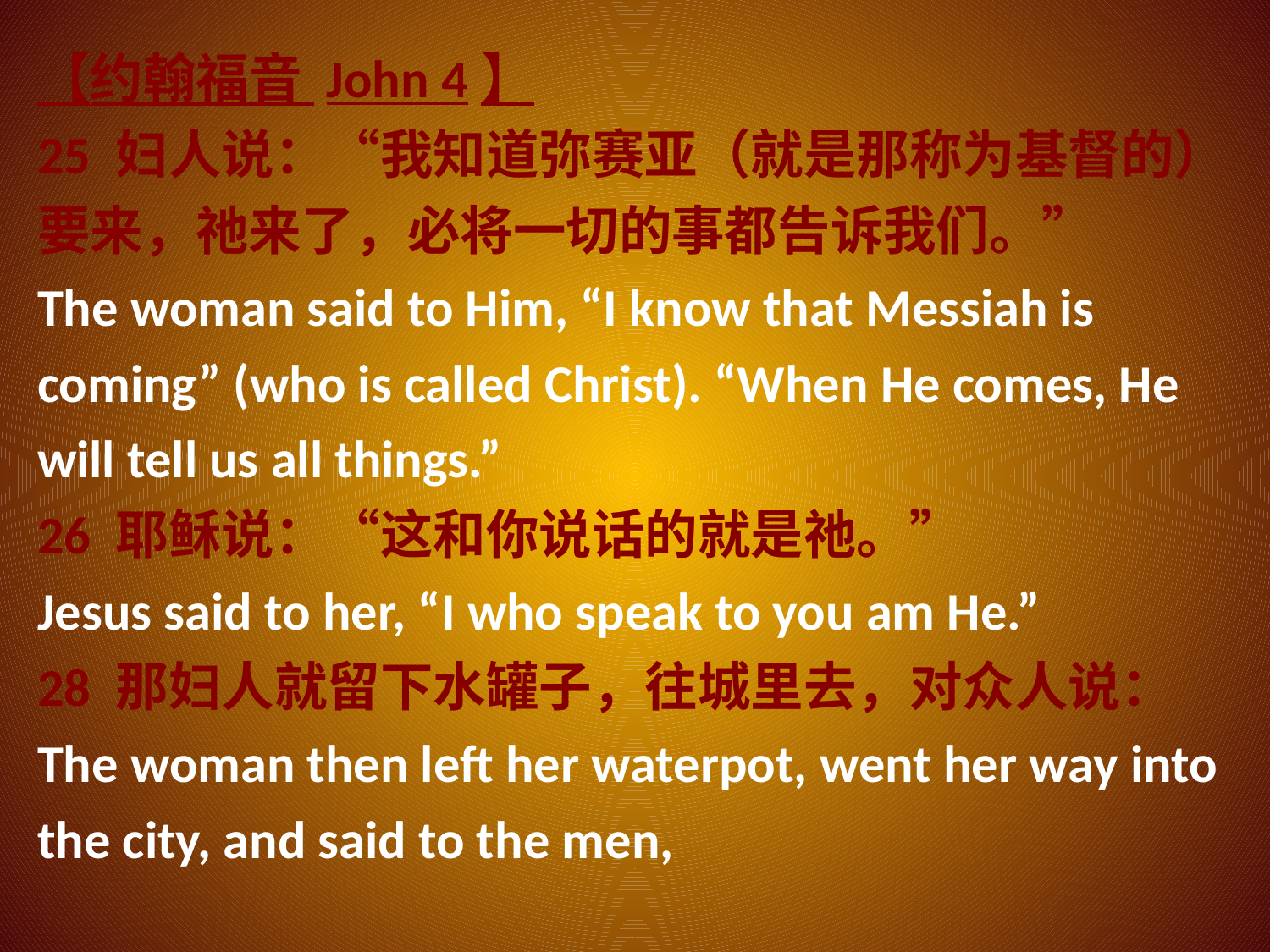

【约翰福音 John 4】
25 妇人说：“我知道弥赛亚（就是那称为基督的）要来，祂来了，必将一切的事都告诉我们。”
The woman said to Him, “I know that Messiah is coming” (who is called Christ). “When He comes, He will tell us all things.”
26 耶稣说：“这和你说话的就是祂。”
Jesus said to her, “I who speak to you am He.”
28 那妇人就留下水罐子，往城里去，对众人说：
The woman then left her waterpot, went her way into the city, and said to the men,